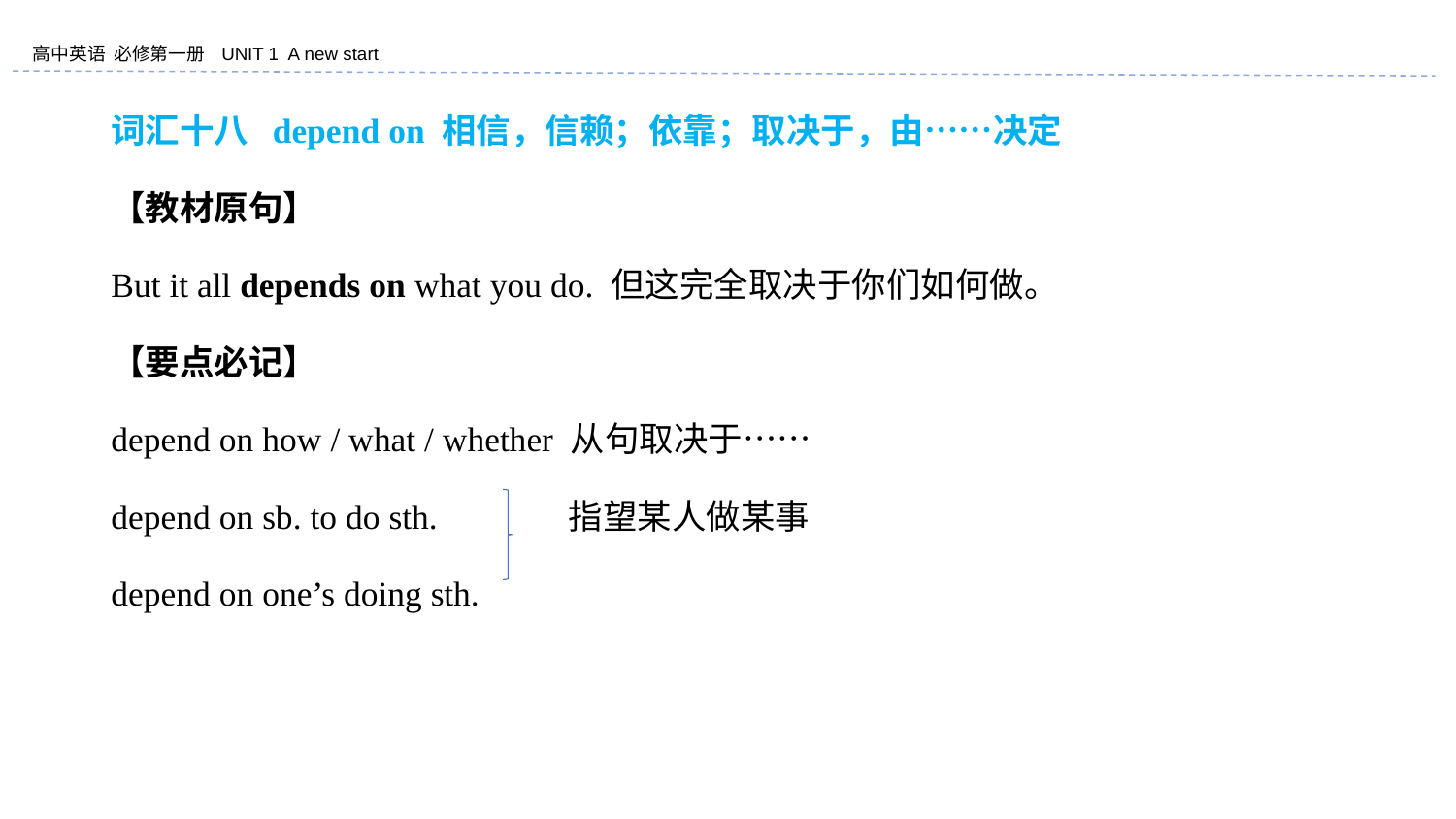

词汇十八  depend on 相信，信赖；依靠；取决于，由……决定
【教材原句】
But it all depends on what you do. 但这完全取决于你们如何做。
【要点必记】
depend on how / what / whether 从句取决于……
depend on sb. to do sth.              指望某人做某事
depend on one’s doing sth.